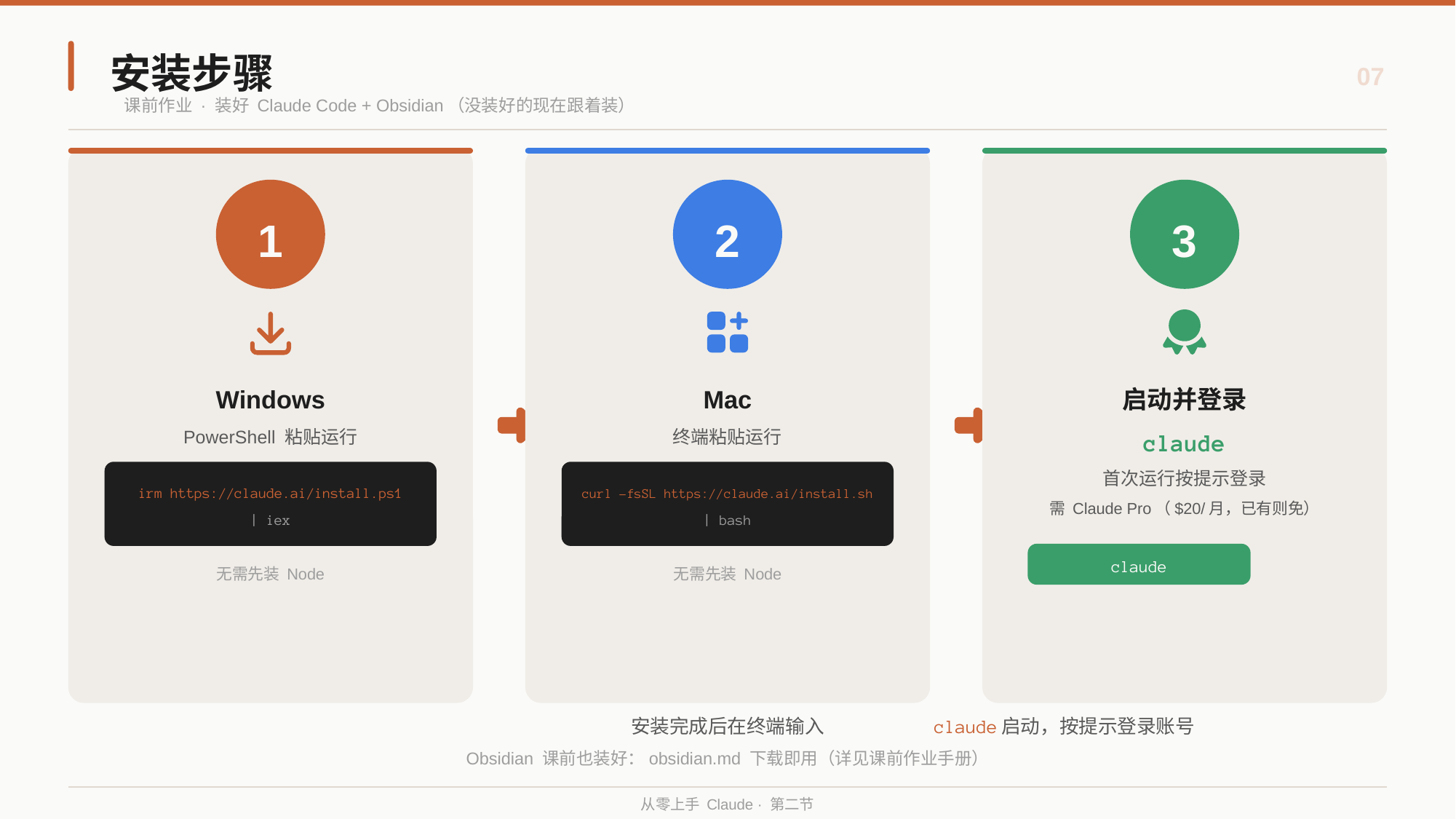

安装步骤
07
课前作业 · 装好 Claude Code + Obsidian（没装好的现在跟着装）

1
2
3

Windows
Mac
启动并登录

PowerShell 粘贴运行
终端粘贴运行
claude

首次运行按提示登录
irm https://claude.ai/install.ps1
curl -fsSL https://claude.ai/install.sh
需 Claude Pro（$20/月，已有则免）
| iex
| bash

claude
无需先装 Node
无需先装 Node
安装完成后在终端输入
claude
启动，按提示登录账号
Obsidian 课前也装好：obsidian.md 下载即用（详见课前作业手册）

从零上手 Claude · 第二节